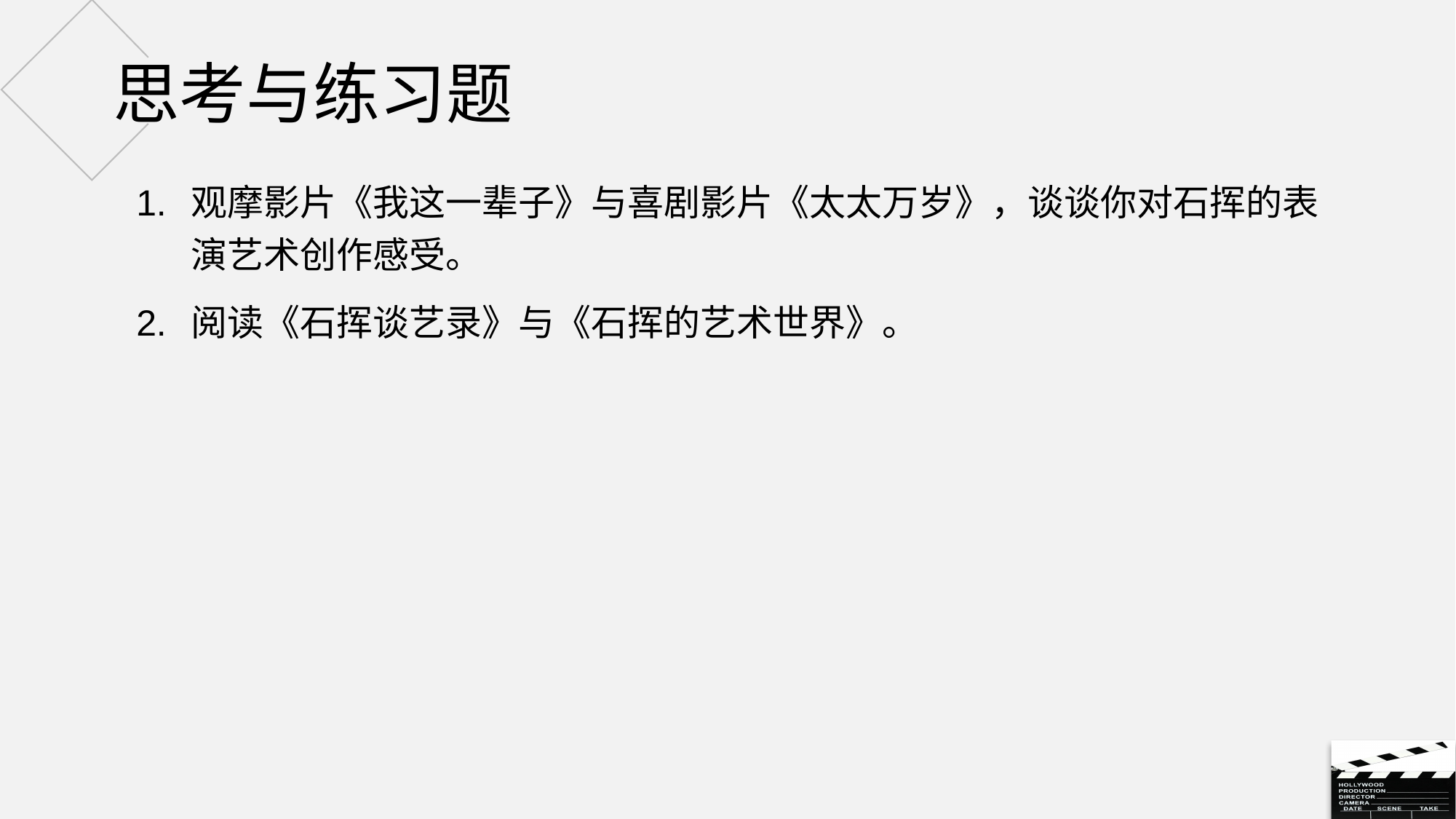

# 思考与练习题
观摩影片《我这一辈子》与喜剧影片《太太万岁》，谈谈你对石挥的表演艺术创作感受。
阅读《石挥谈艺录》与《石挥的艺术世界》。